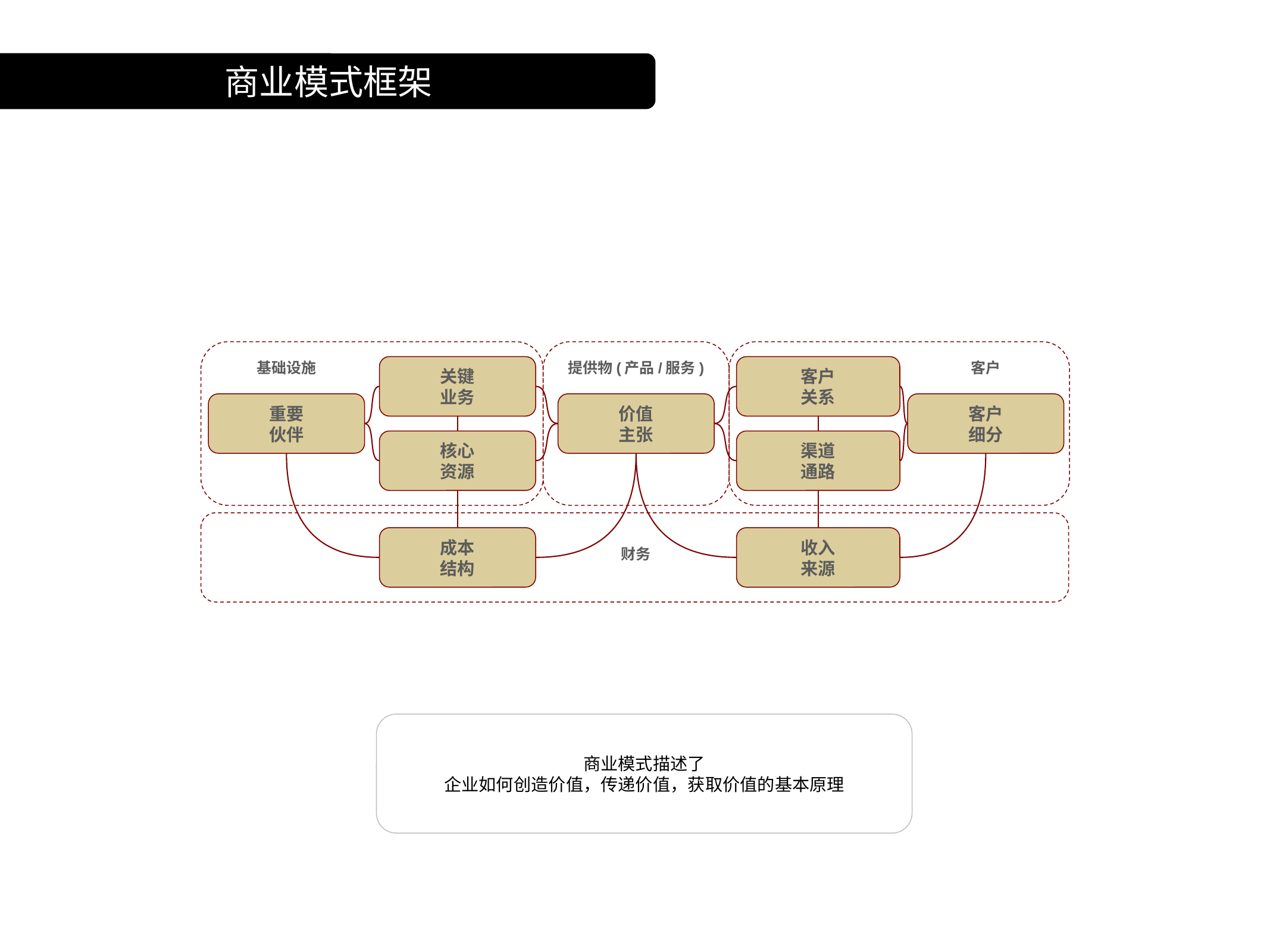

商业模式框架

基础设施
提供物(产品/服务)
客户
关键
业务
客户
关系
重要
伙伴
价值
主张
客户
细分
核心
资源
渠道
通路

成本
结构
收入
来源
财务
商业模式描述了
企业如何创造价值，传递价值，获取价值的基本原理